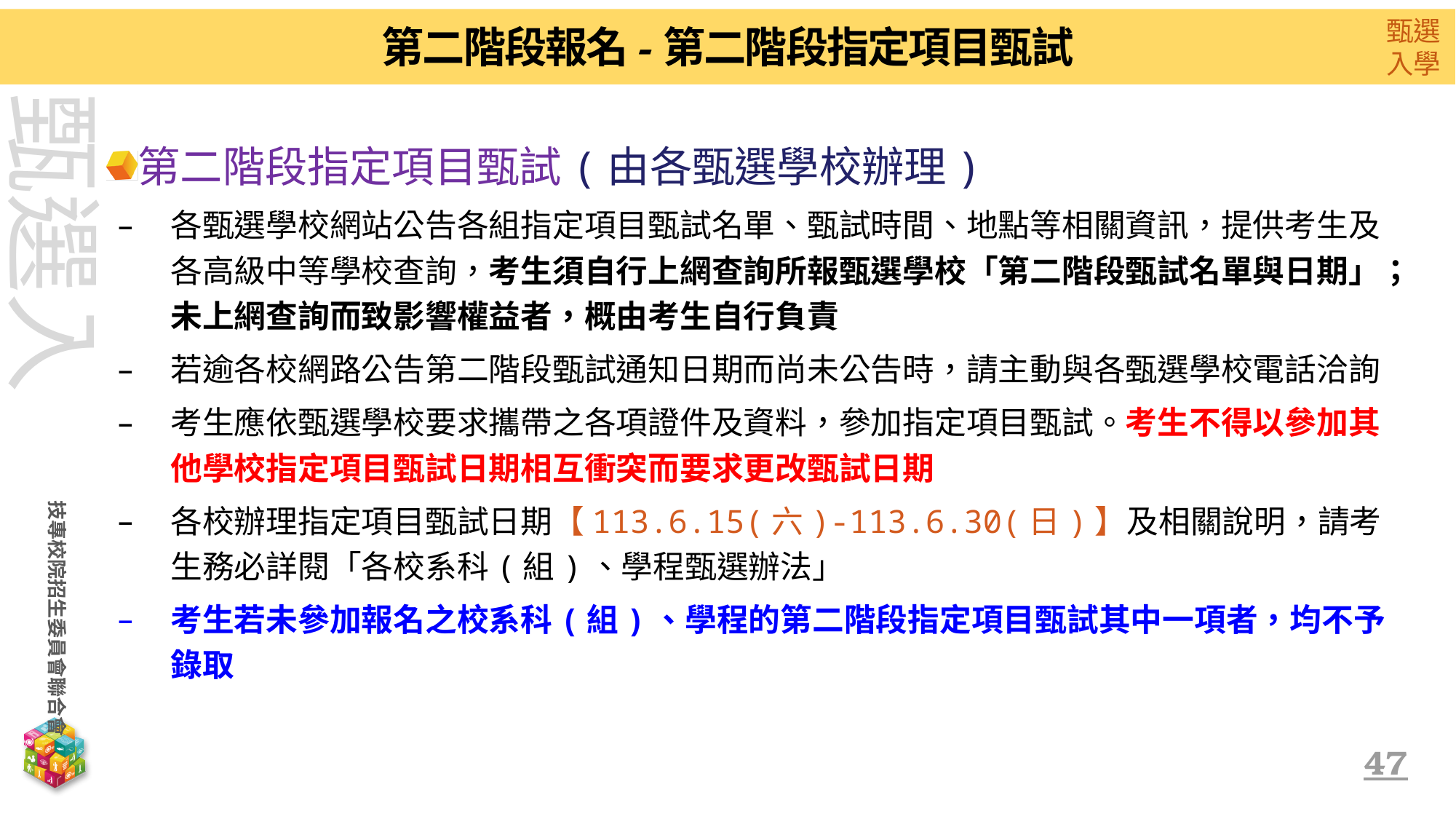

第二階段報名-第二階段指定項目甄試
第二階段指定項目甄試(由各甄選學校辦理)
各甄選學校網站公告各組指定項目甄試名單、甄試時間、地點等相關資訊，提供考生及各高級中等學校查詢，考生須自行上網查詢所報甄選學校「第二階段甄試名單與日期」；未上網查詢而致影響權益者，概由考生自行負責
若逾各校網路公告第二階段甄試通知日期而尚未公告時，請主動與各甄選學校電話洽詢
考生應依甄選學校要求攜帶之各項證件及資料，參加指定項目甄試。考生不得以參加其他學校指定項目甄試日期相互衝突而要求更改甄試日期
各校辦理指定項目甄試日期【113.6.15(六)-113.6.30(日)】及相關說明，請考生務必詳閱「各校系科(組)、學程甄選辦法」
考生若未參加報名之校系科(組)、學程的第二階段指定項目甄試其中一項者，均不予錄取
47